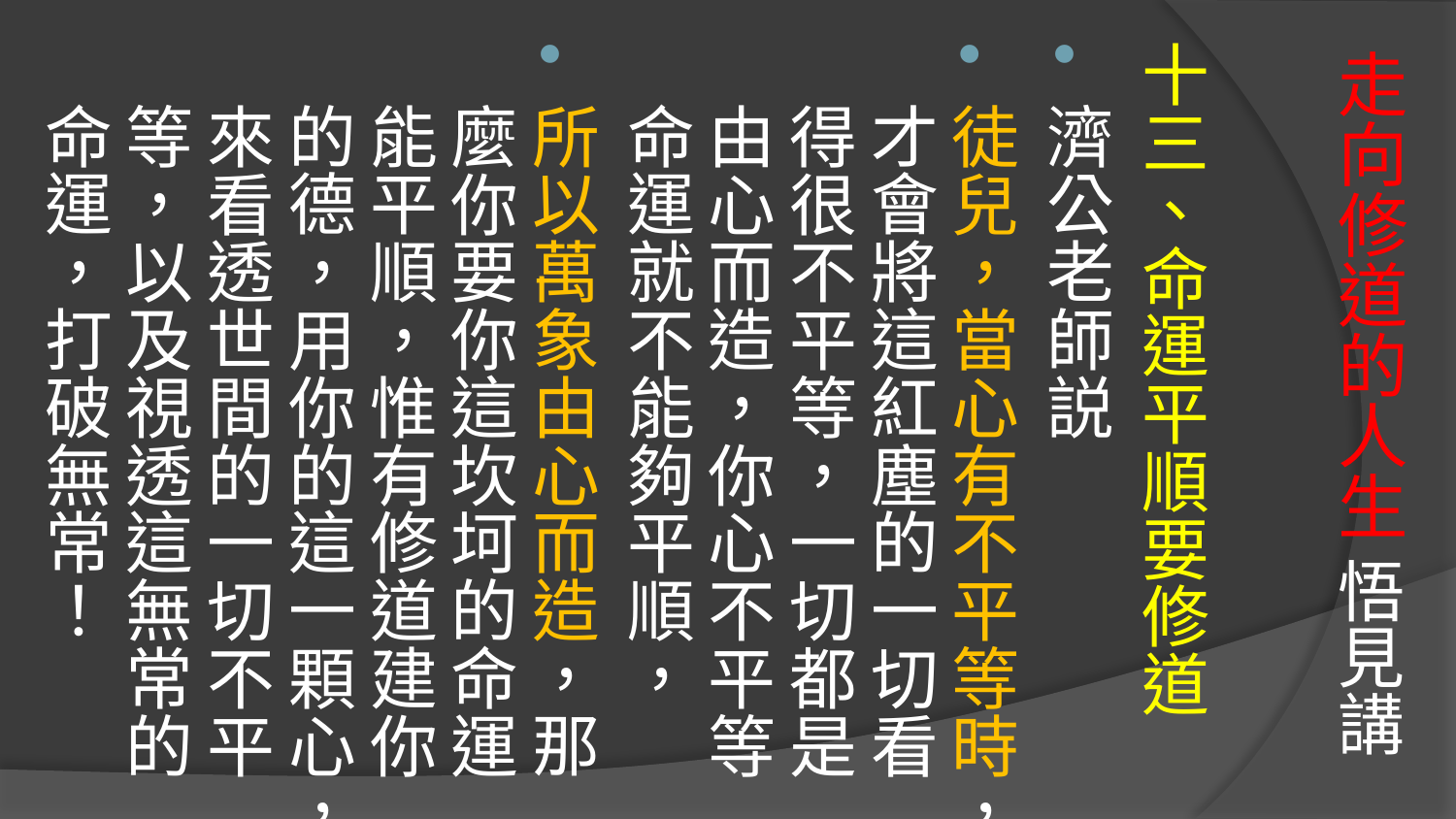

# 走向修道的人生 悟見講
十三、命運平順要修道
濟公老師説
徒兒，當心有不平等時，才會將這紅塵的一切看得很不平等，一切都是由心而造，你心不平等命運就不能夠平順，
所以萬象由心而造，那麼你要你這坎坷的命運能平順，惟有修道建你的德，用你的這一顆心，來看透世間的一切不平等，以及視透這無常的命運，打破無常！